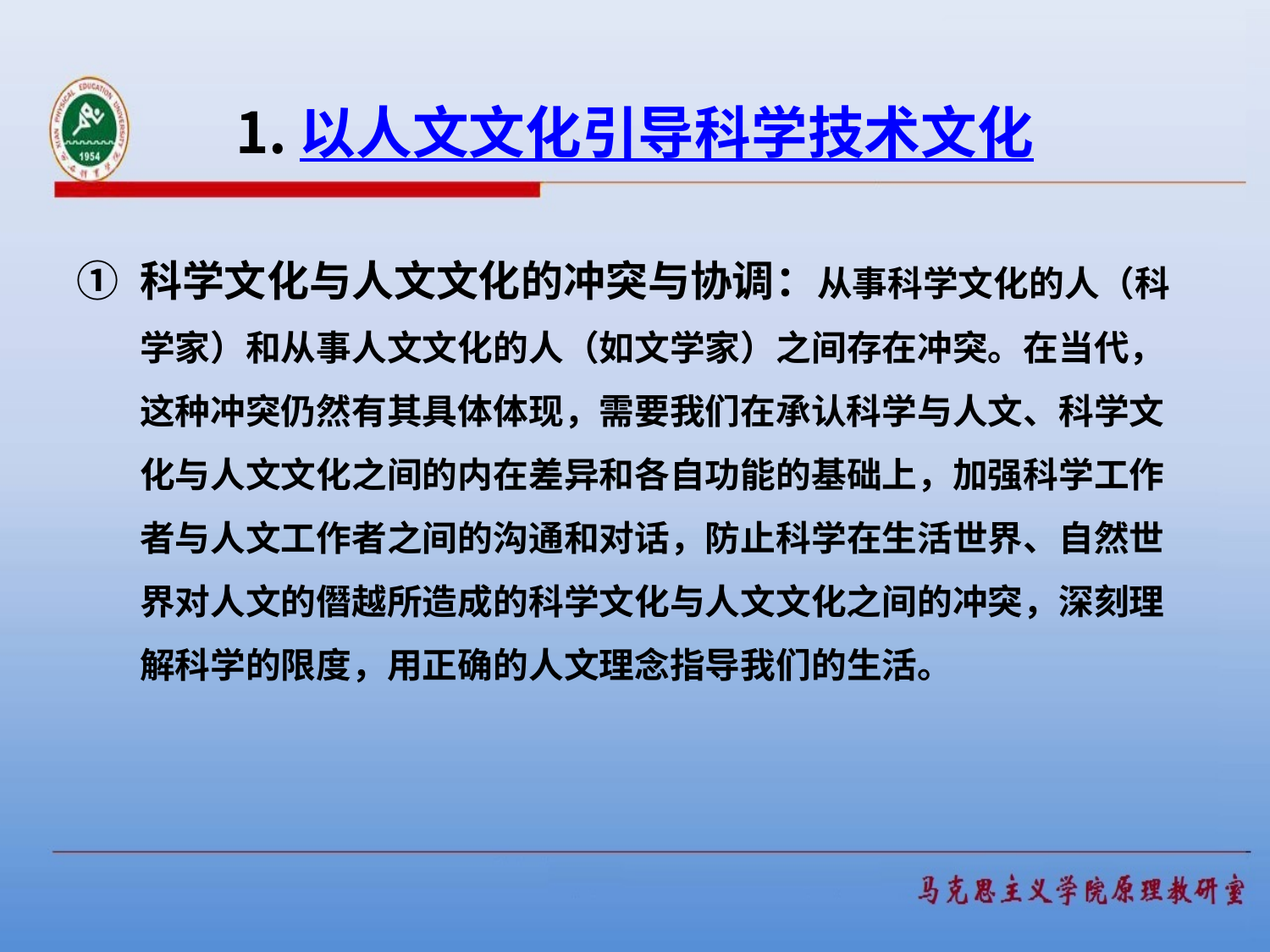

# 以人文文化引导科学技术文化
科学文化与人文文化的冲突与协调：从事科学文化的人（科学家）和从事人文文化的人（如文学家）之间存在冲突。在当代，这种冲突仍然有其具体体现，需要我们在承认科学与人文、科学文化与人文文化之间的内在差异和各自功能的基础上，加强科学工作者与人文工作者之间的沟通和对话，防止科学在生活世界、自然世界对人文的僭越所造成的科学文化与人文文化之间的冲突，深刻理解科学的限度，用正确的人文理念指导我们的生活。